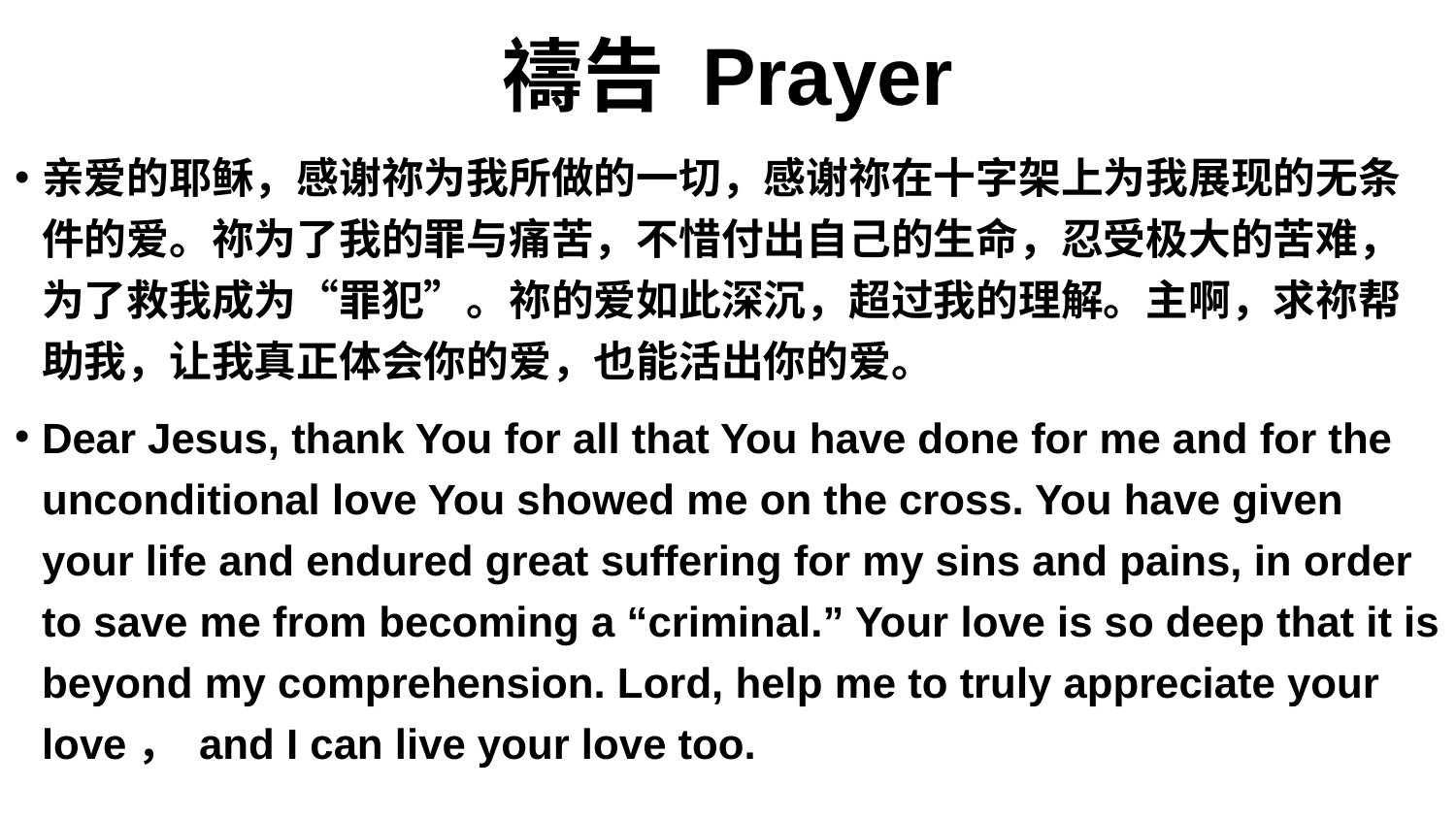

# 禱告 Prayer
亲爱的耶稣，感谢祢为我所做的一切，感谢祢在十字架上为我展现的无条件的爱。祢为了我的罪与痛苦，不惜付出自己的生命，忍受极大的苦难，为了救我成为“罪犯”。祢的爱如此深沉，超过我的理解。主啊，求祢帮助我，让我真正体会你的爱，也能活出你的爱。
Dear Jesus, thank You for all that You have done for me and for the unconditional love You showed me on the cross. You have given your life and endured great suffering for my sins and pains, in order to save me from becoming a “criminal.” Your love is so deep that it is beyond my comprehension. Lord, help me to truly appreciate your love， and I can live your love too.